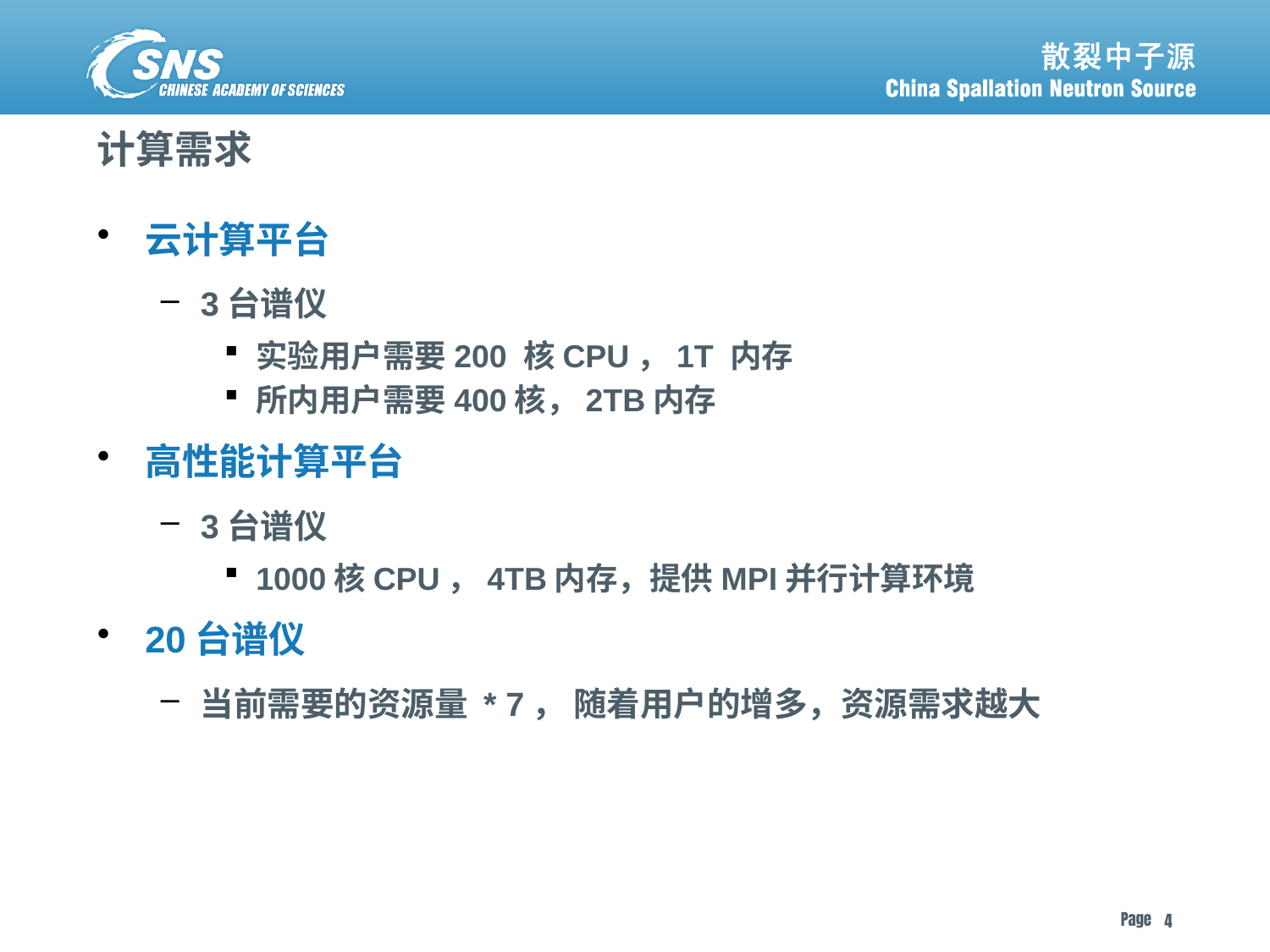

# 计算需求
云计算平台
3台谱仪
实验用户需要200 核CPU，1T 内存
所内用户需要400核，2TB内存
高性能计算平台
3台谱仪
1000核CPU，4TB内存，提供MPI并行计算环境
20台谱仪
当前需要的资源量 * 7， 随着用户的增多，资源需求越大

4